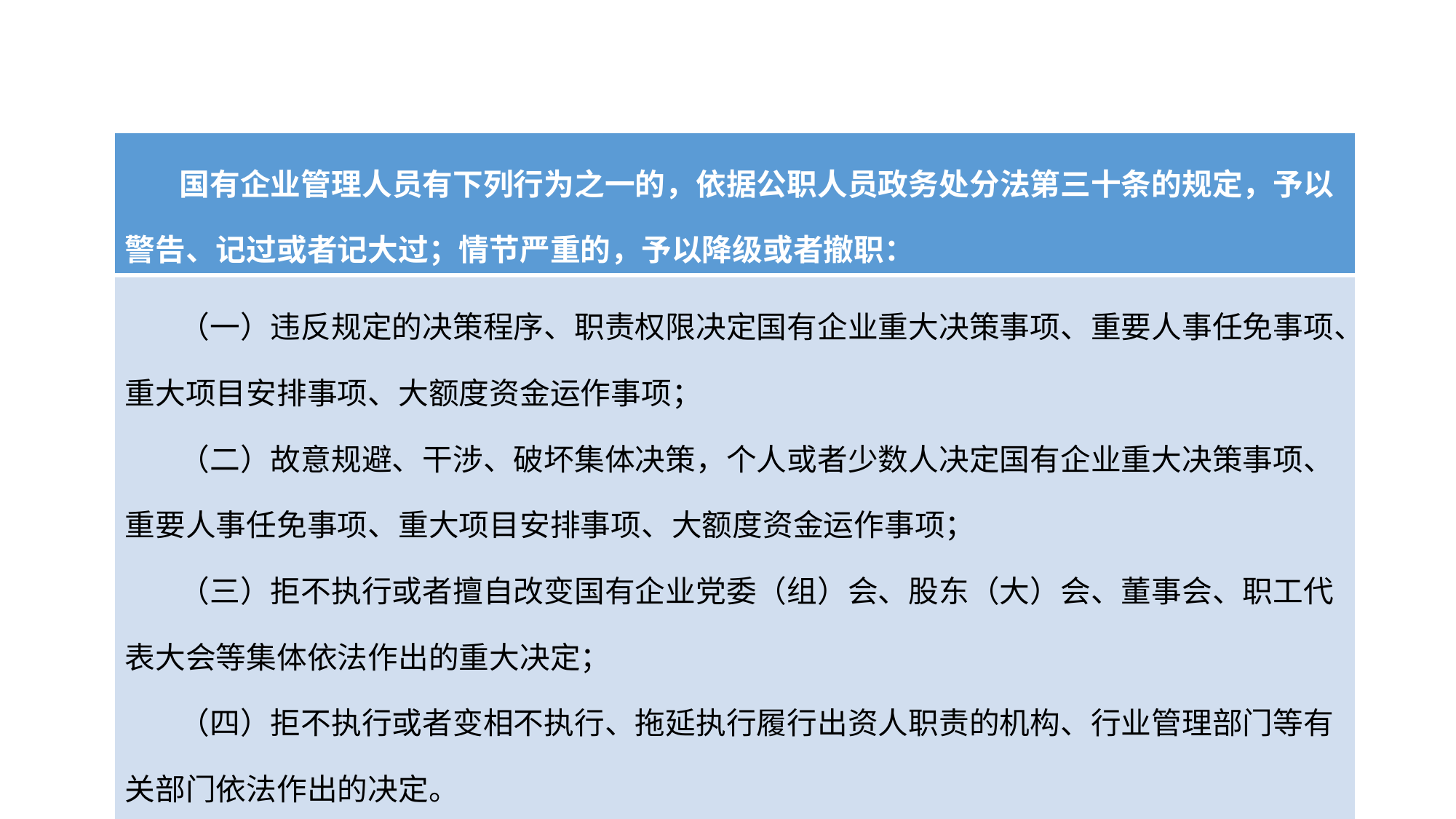

#
| 国有企业管理人员有下列行为之一的，依据公职人员政务处分法第三十条的规定，予以警告、记过或者记大过；情节严重的，予以降级或者撤职： |
| --- |
| （一）违反规定的决策程序、职责权限决定国有企业重大决策事项、重要人事任免事项、重大项目安排事项、大额度资金运作事项； （二）故意规避、干涉、破坏集体决策，个人或者少数人决定国有企业重大决策事项、重要人事任免事项、重大项目安排事项、大额度资金运作事项； （三）拒不执行或者擅自改变国有企业党委（组）会、股东（大）会、董事会、职工代表大会等集体依法作出的重大决定； （四）拒不执行或者变相不执行、拖延执行履行出资人职责的机构、行业管理部门等有关部门依法作出的决定。 |